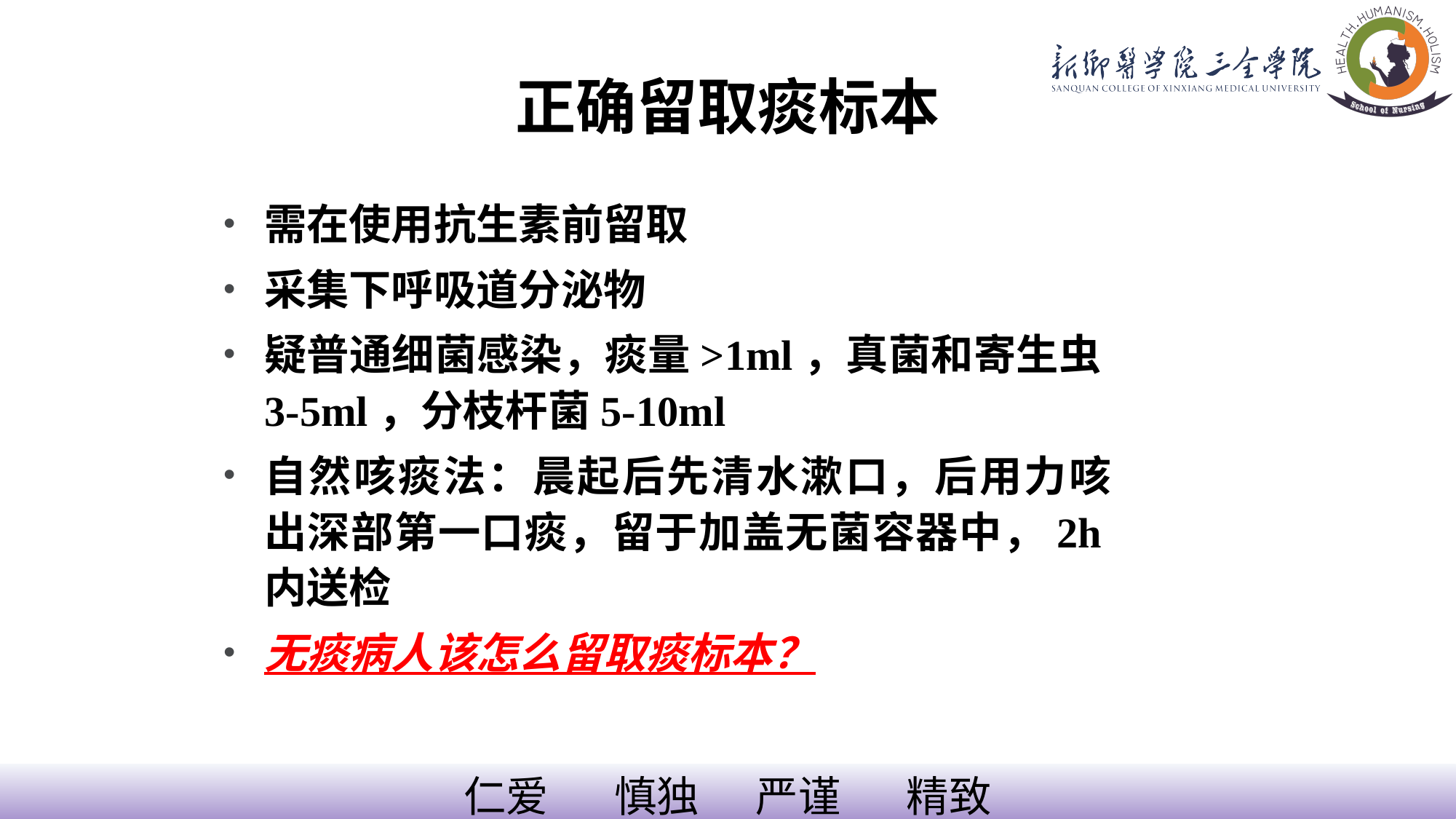

# 正确留取痰标本
需在使用抗生素前留取
采集下呼吸道分泌物
疑普通细菌感染，痰量>1ml，真菌和寄生虫3-5ml，分枝杆菌5-10ml
自然咳痰法：晨起后先清水漱口，后用力咳出深部第一口痰，留于加盖无菌容器中，2h内送检
无痰病人该怎么留取痰标本？